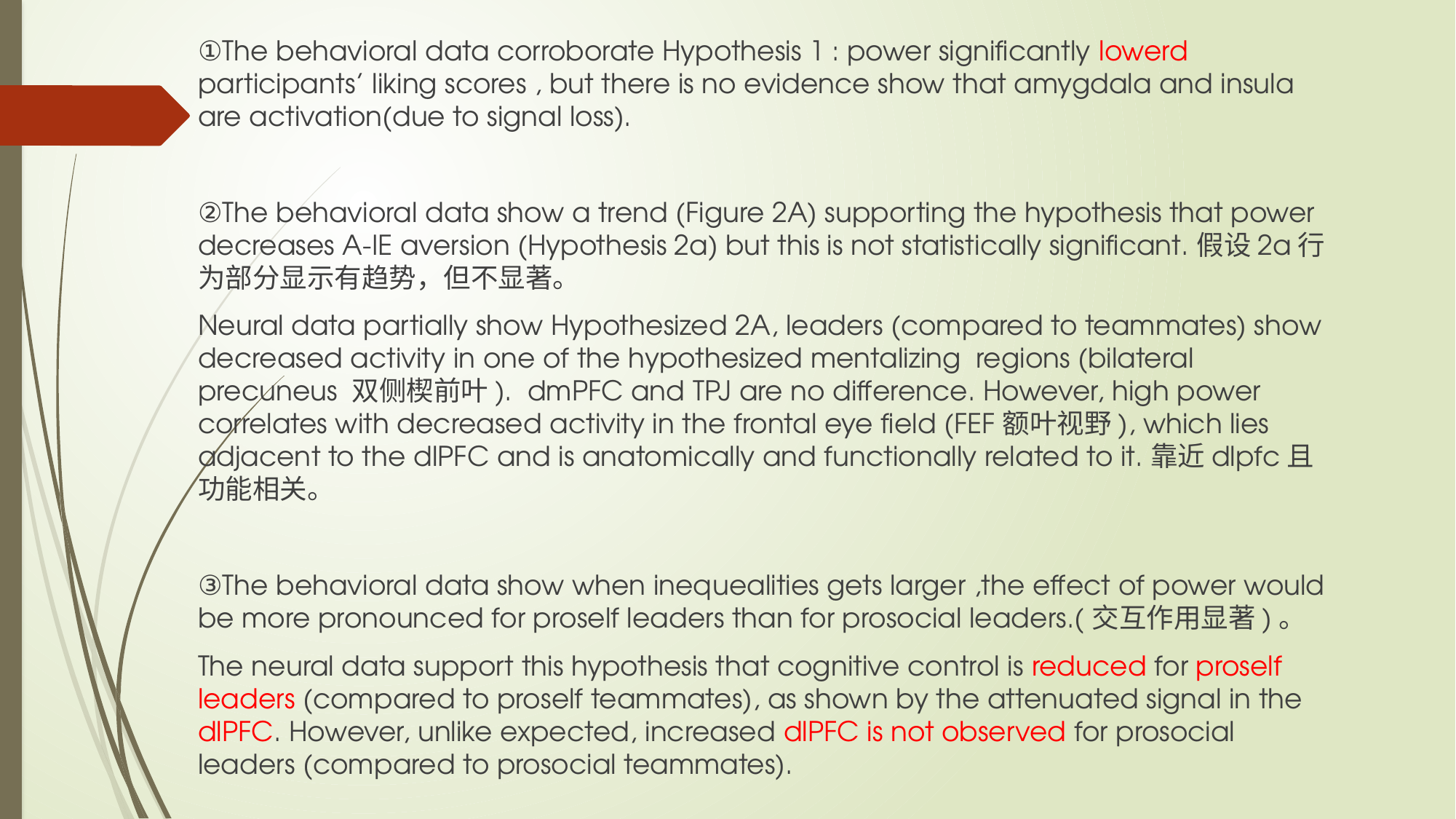

①The behavioral data corroborate Hypothesis 1 : power significantly lowerd participants’ liking scores , but there is no evidence show that amygdala and insula are activation(due to signal loss).

②The behavioral data show a trend (Figure 2A) supporting the hypothesis that power decreases A-IE aversion (Hypothesis 2a) but this is not statistically significant.假设2a行为部分显示有趋势，但不显著。
Neural data partially show Hypothesized 2A, leaders (compared to teammates) show decreased activity in one of the hypothesized mentalizing  regions (bilateral precuneus 双侧楔前叶).  dmPFC and TPJ are no difference. However, high power correlates with decreased activity in the frontal eye field (FEF额叶视野), which lies adjacent to the dlPFC and is anatomically and functionally related to it.靠近dlpfc且功能相关。

③The behavioral data show when inequealities gets larger ,the effect of power would be more pronounced for proself leaders than for prosocial leaders.(交互作用显著)。
The neural data support this hypothesis that cognitive control is reduced for proself leaders (compared to proself teammates), as shown by the attenuated signal in the dlPFC. However, unlike expected, increased dlPFC is not observed for prosocial leaders (compared to prosocial teammates).